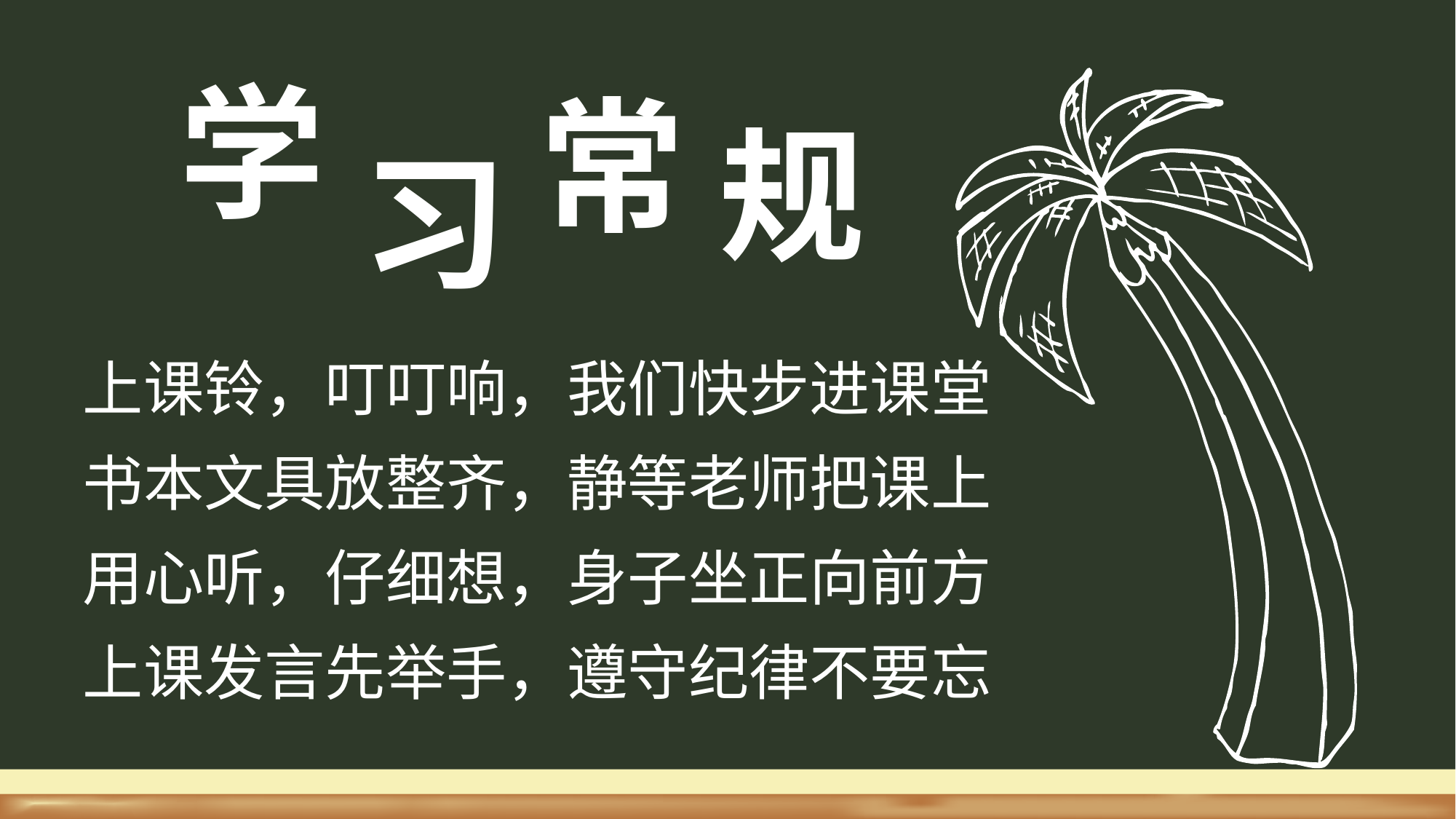

学

常
规
习
上课铃，叮叮响，我们快步进课堂
书本文具放整齐，静等老师把课上
用心听，仔细想，身子坐正向前方
上课发言先举手，遵守纪律不要忘